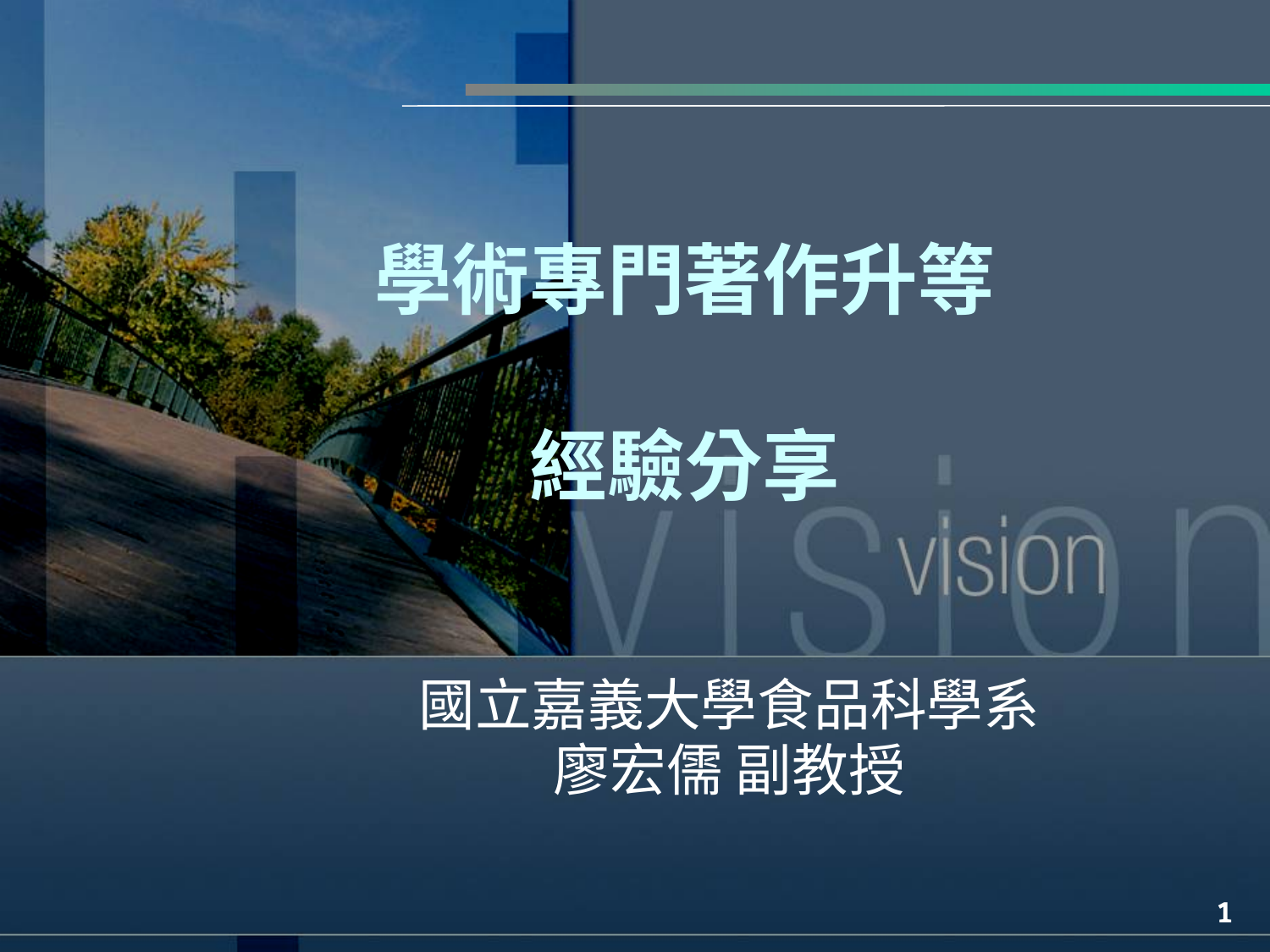

# 學術專門著作升等 經驗分享
國立嘉義大學食品科學系
廖宏儒 副教授
1